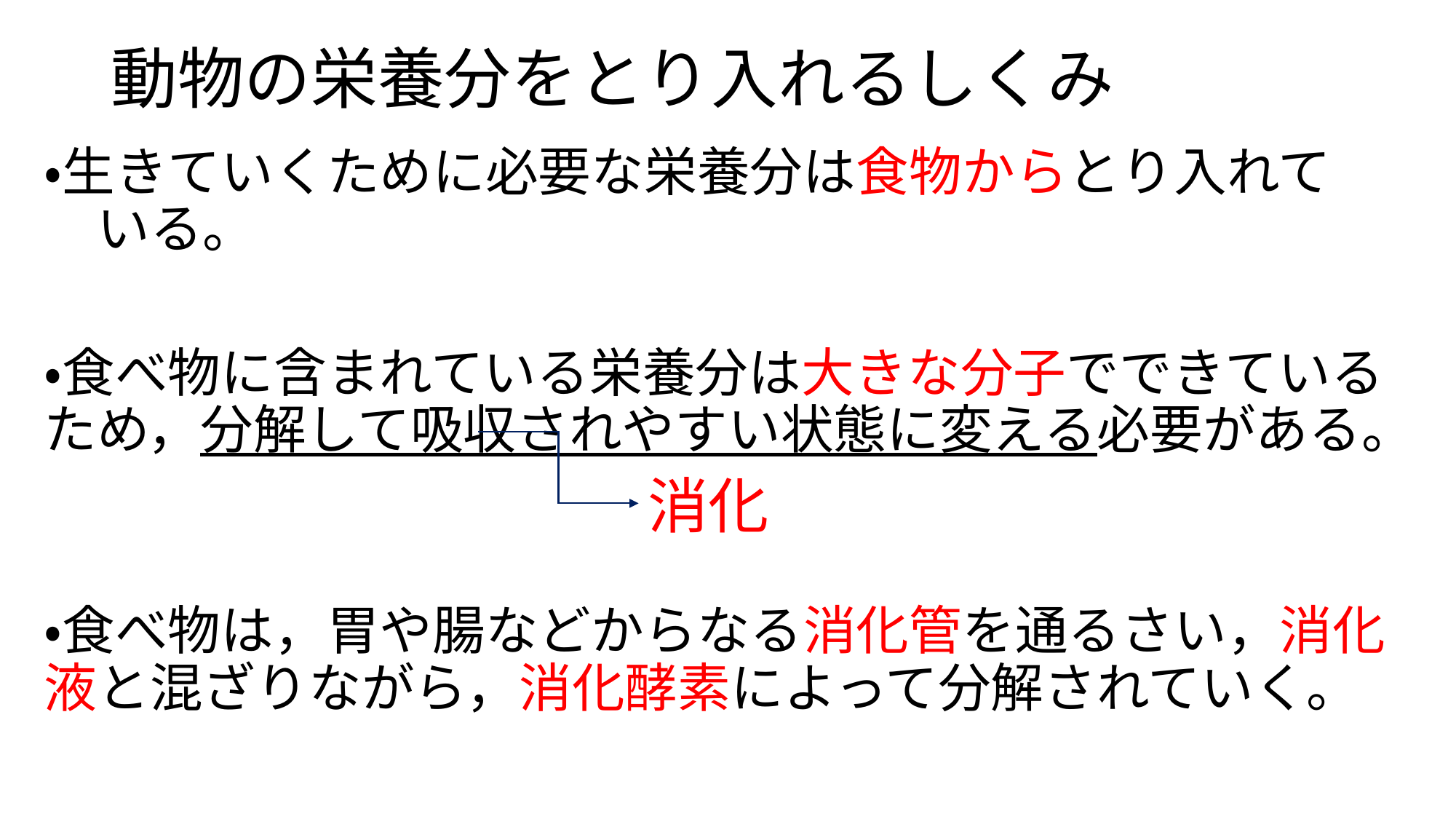

# 動物の栄養分をとり入れるしくみ
・生きていくために必要な栄養分は食物からとり入れて　　いる。

・食べ物に含まれている栄養分は大きな分子でできているため，分解して吸収されやすい状態に変える必要がある。

・食べ物は，胃や腸などからなる消化管を通るさい，消化液と混ざりながら，消化酵素によって分解されていく。

消化